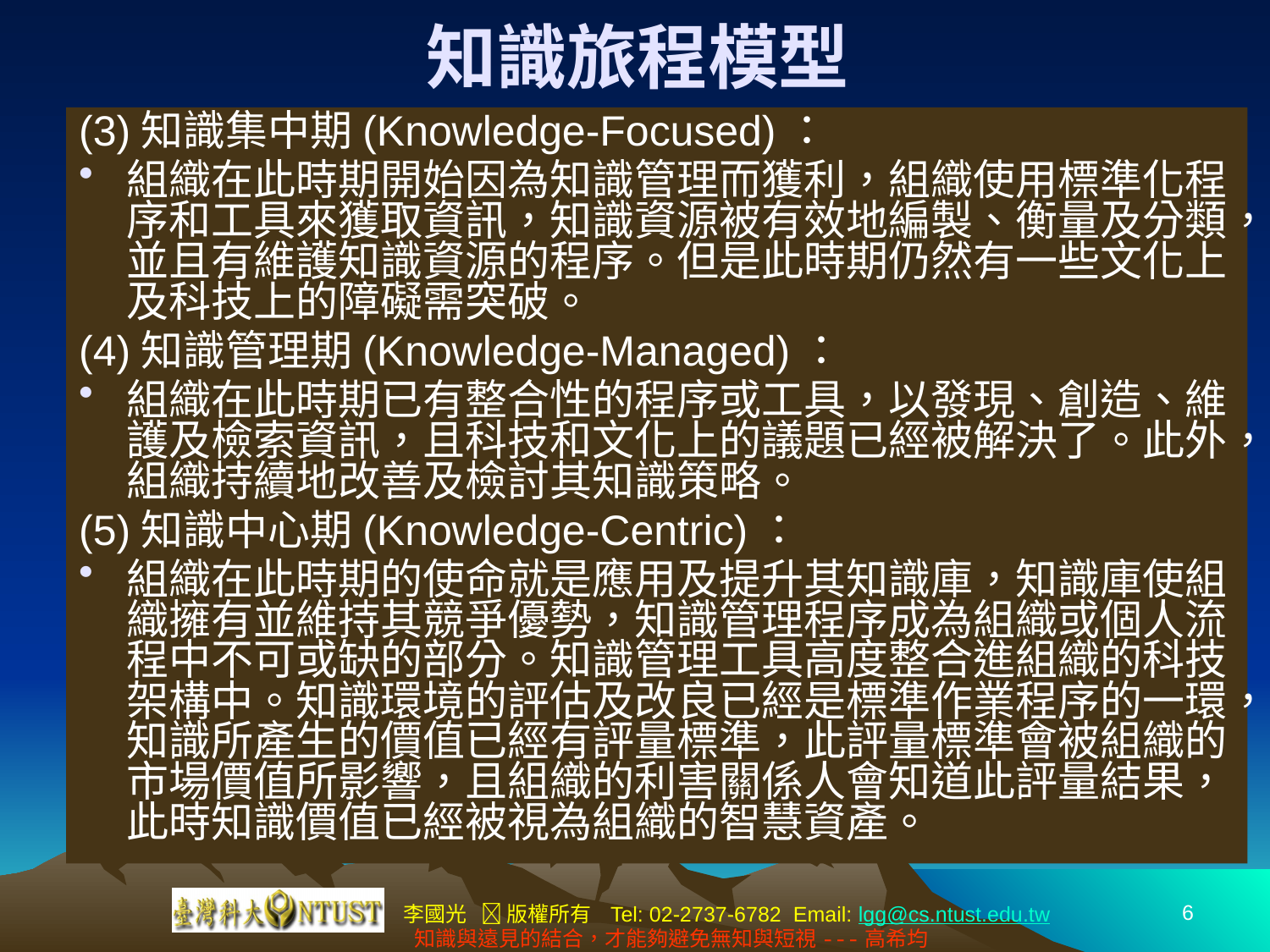

# 知識旅程模型
(3)知識集中期(Knowledge-Focused)：
組織在此時期開始因為知識管理而獲利，組織使用標準化程序和工具來獲取資訊，知識資源被有效地編製、衡量及分類，並且有維護知識資源的程序。但是此時期仍然有一些文化上及科技上的障礙需突破。
(4)知識管理期(Knowledge-Managed)：
組織在此時期已有整合性的程序或工具，以發現、創造、維護及檢索資訊，且科技和文化上的議題已經被解決了。此外，組織持續地改善及檢討其知識策略。
(5)知識中心期(Knowledge-Centric)：
組織在此時期的使命就是應用及提升其知識庫，知識庫使組織擁有並維持其競爭優勢，知識管理程序成為組織或個人流程中不可或缺的部分。知識管理工具高度整合進組織的科技架構中。知識環境的評估及改良已經是標準作業程序的一環，知識所產生的價值已經有評量標準，此評量標準會被組織的市場價值所影響，且組織的利害關係人會知道此評量結果，此時知識價值已經被視為組織的智慧資產。

6